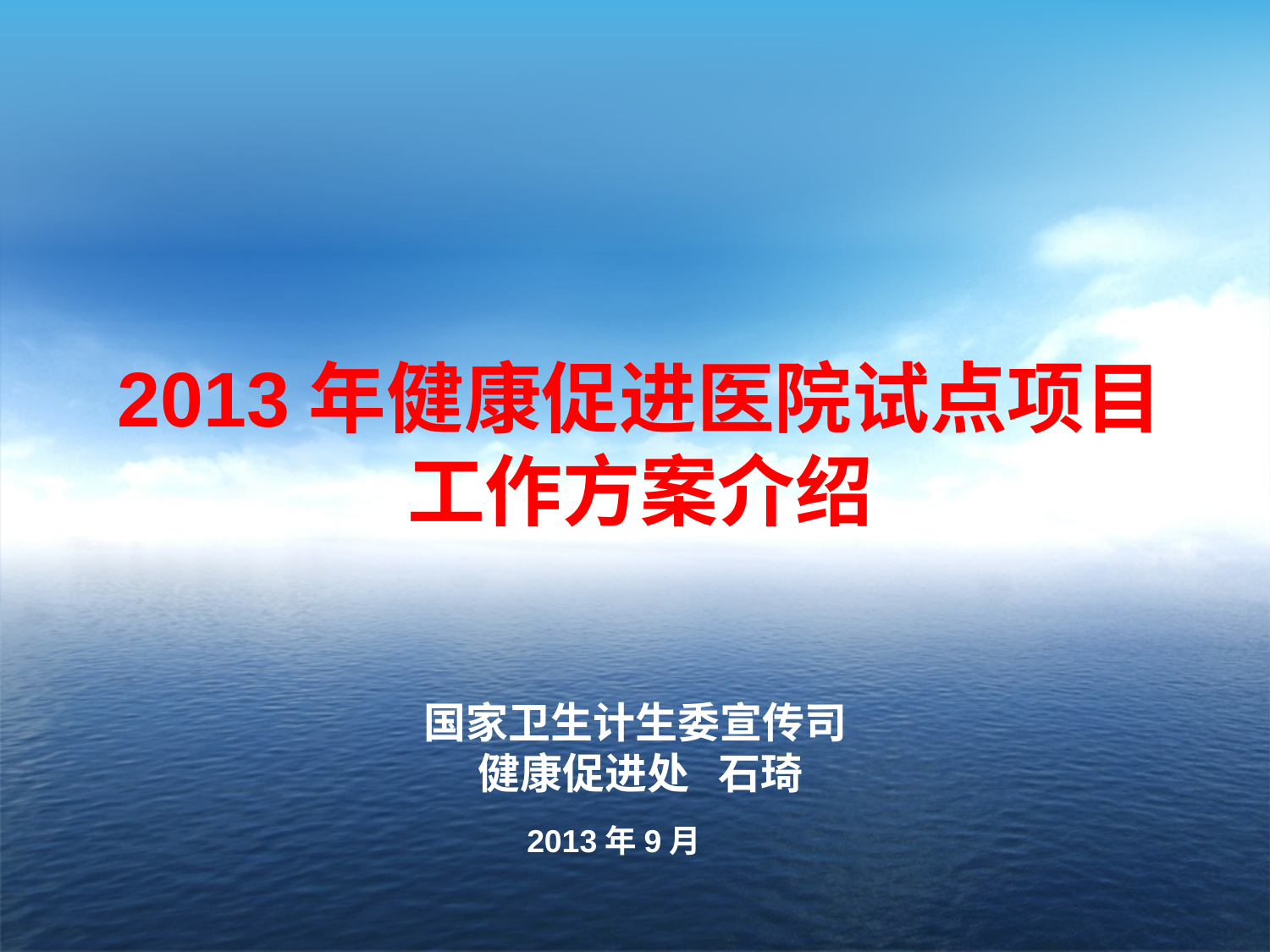

# 2013年健康促进医院试点项目工作方案介绍 国家卫生计生委宣传司 健康促进处   石琦
2013年9月